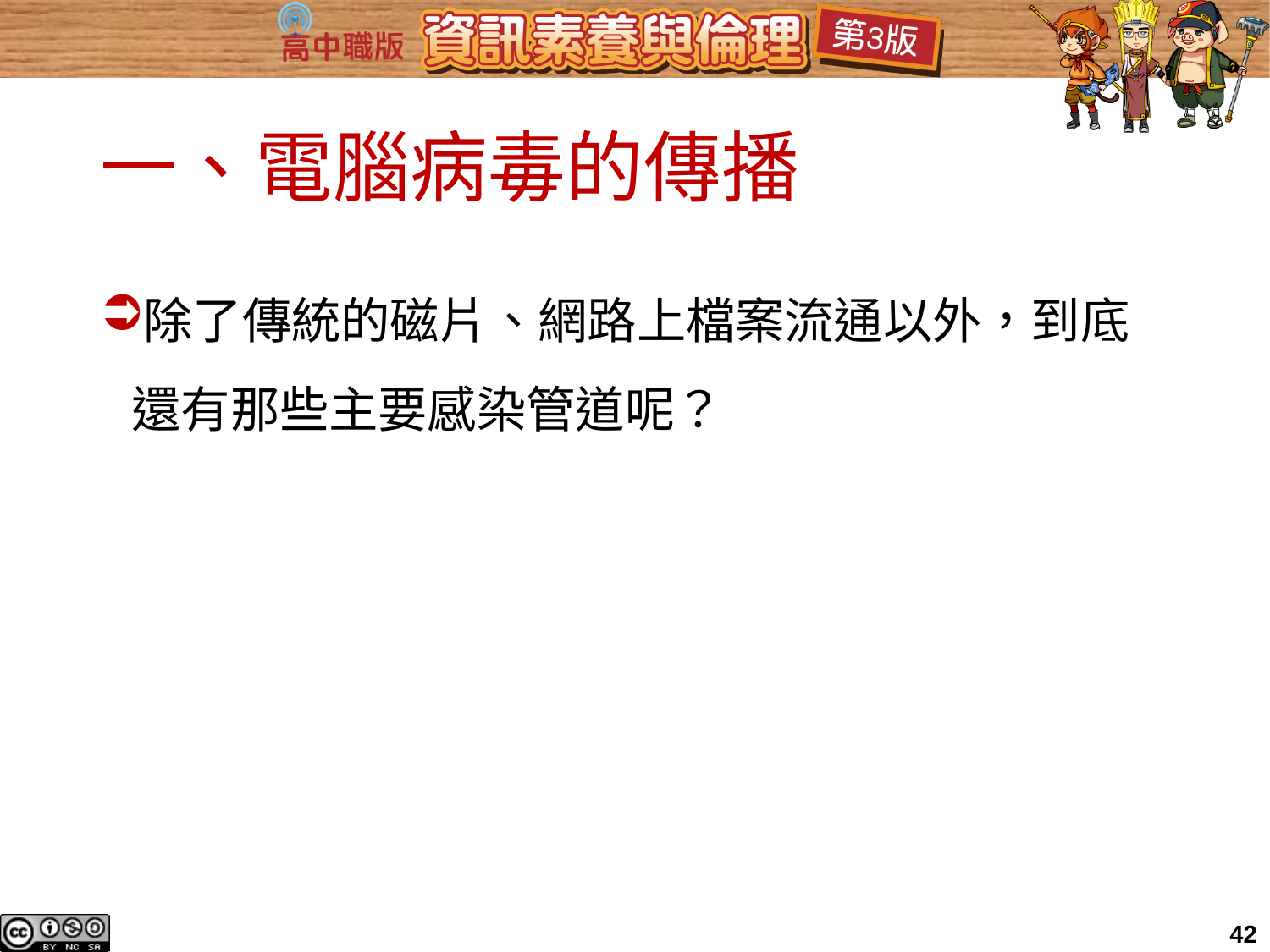

# 一、電腦病毒的傳播
除了傳統的磁片、網路上檔案流通以外，到底還有那些主要感染管道呢？

42